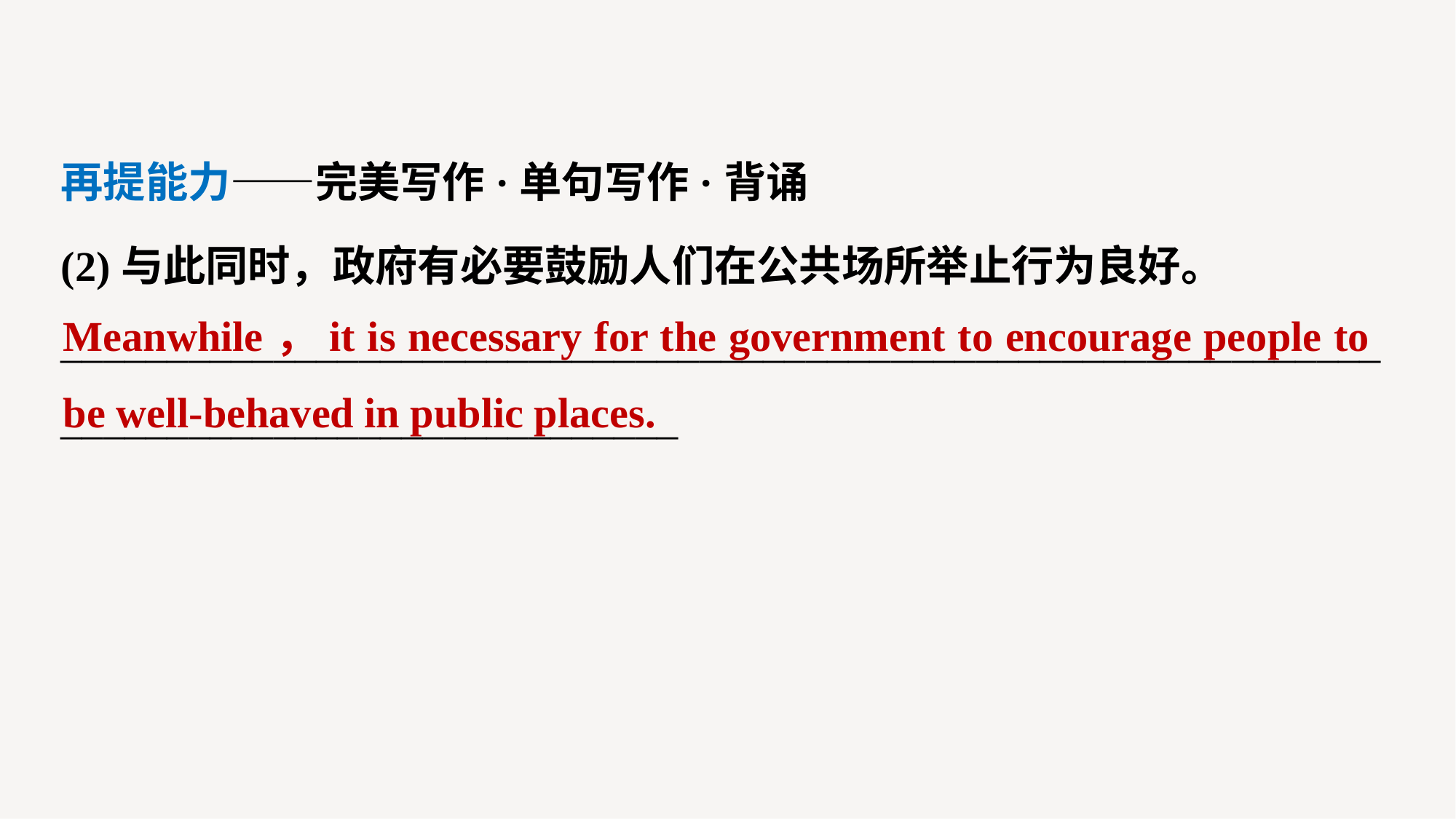

再提能力——完美写作·单句写作·背诵
(2)与此同时，政府有必要鼓励人们在公共场所举止行为良好。
___________________________________________________________________________________________
Meanwhile，it is necessary for the government to encourage people to be well-behaved in public places.